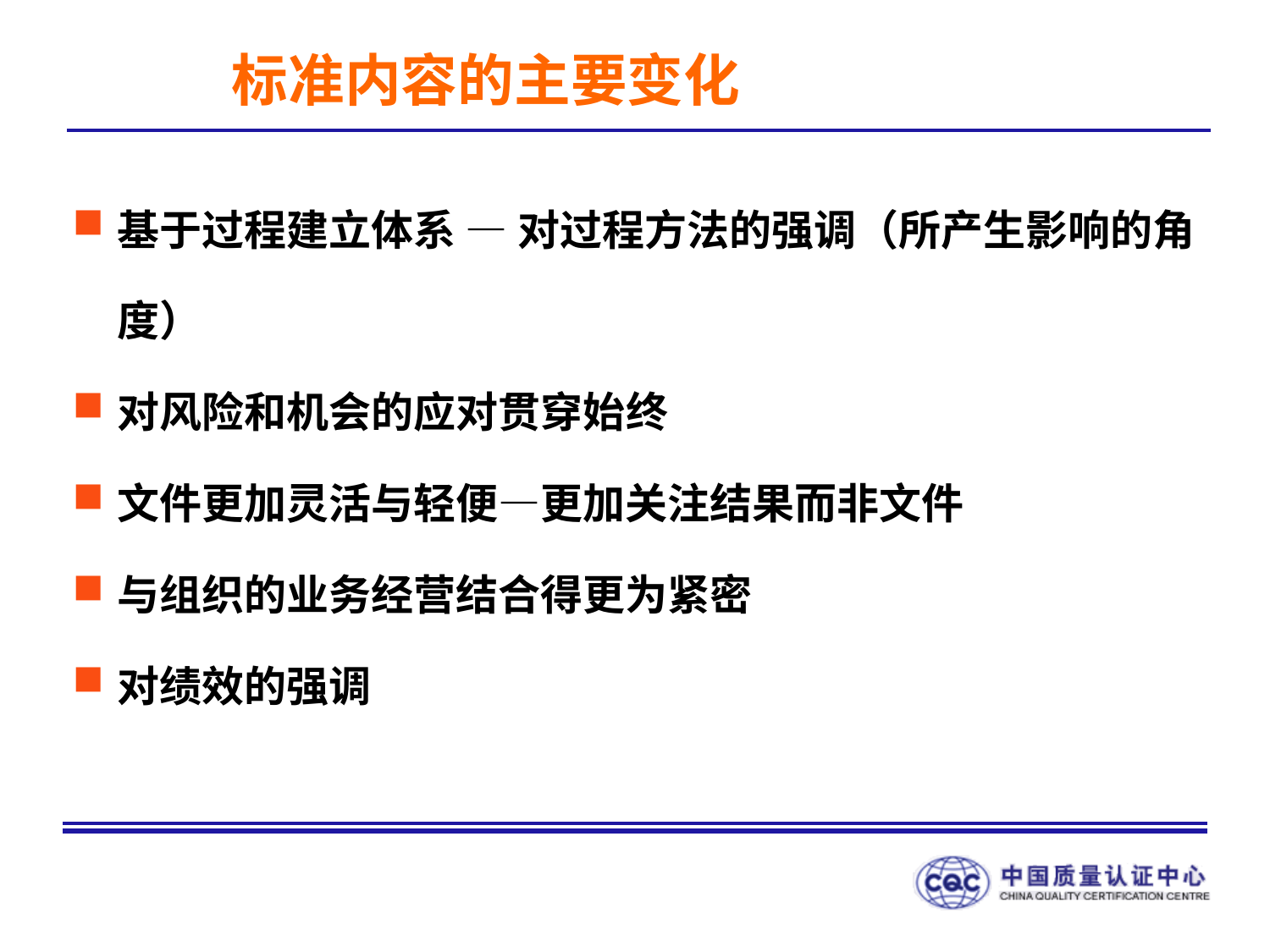

# 标准内容的主要变化
基于过程建立体系 — 对过程方法的强调（所产生影响的角度）
对风险和机会的应对贯穿始终
文件更加灵活与轻便—更加关注结果而非文件
与组织的业务经营结合得更为紧密
对绩效的强调